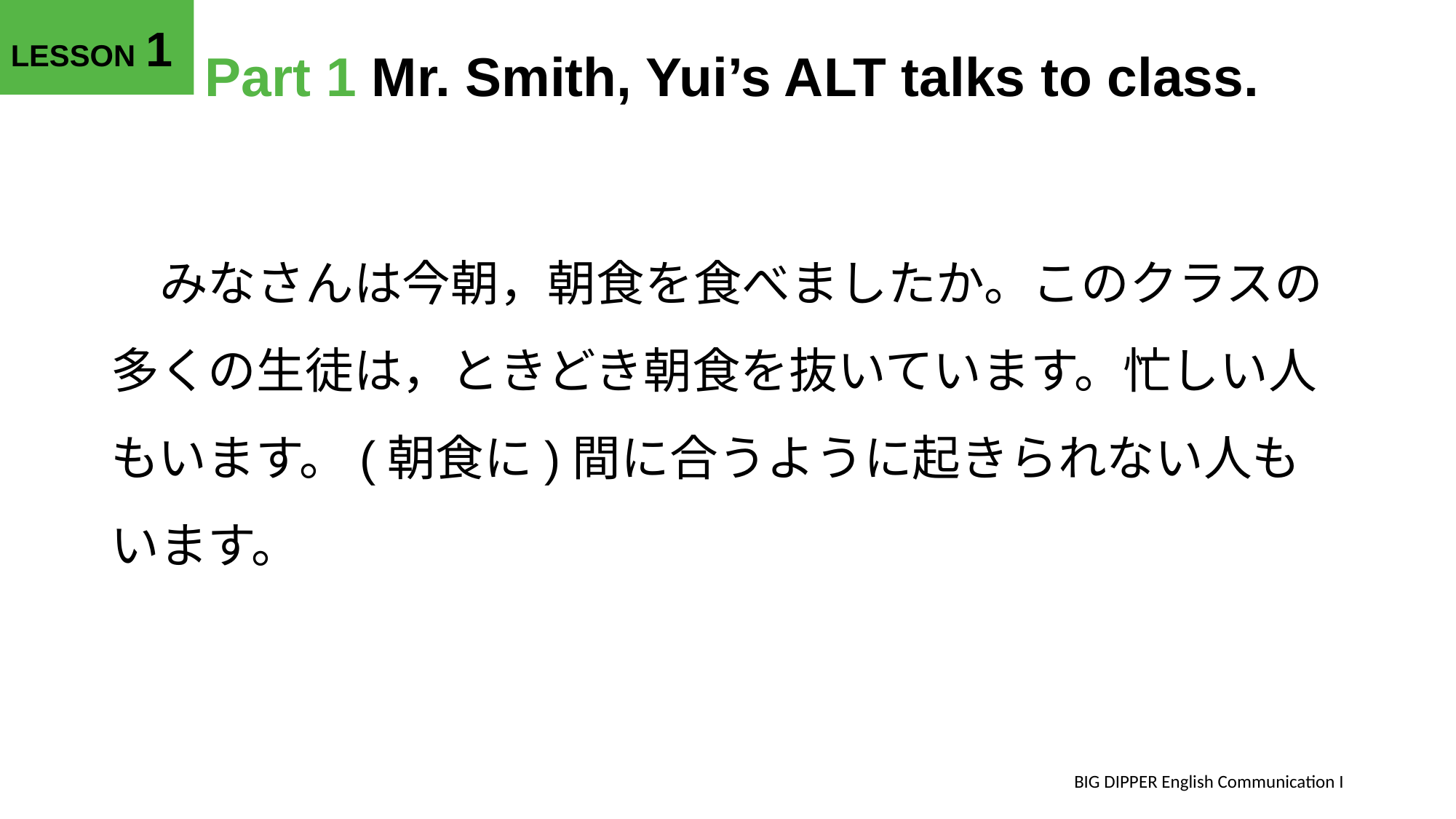

# Part 1 Mr. Smith, Yui’s ALT talks to class.
　みなさんは今朝，朝食を食べましたか。このクラスの多くの生徒は，ときどき朝食を抜いています。忙しい人もいます。(朝食に)間に合うように起きられない人もいます。
BIG DIPPER English Communication I